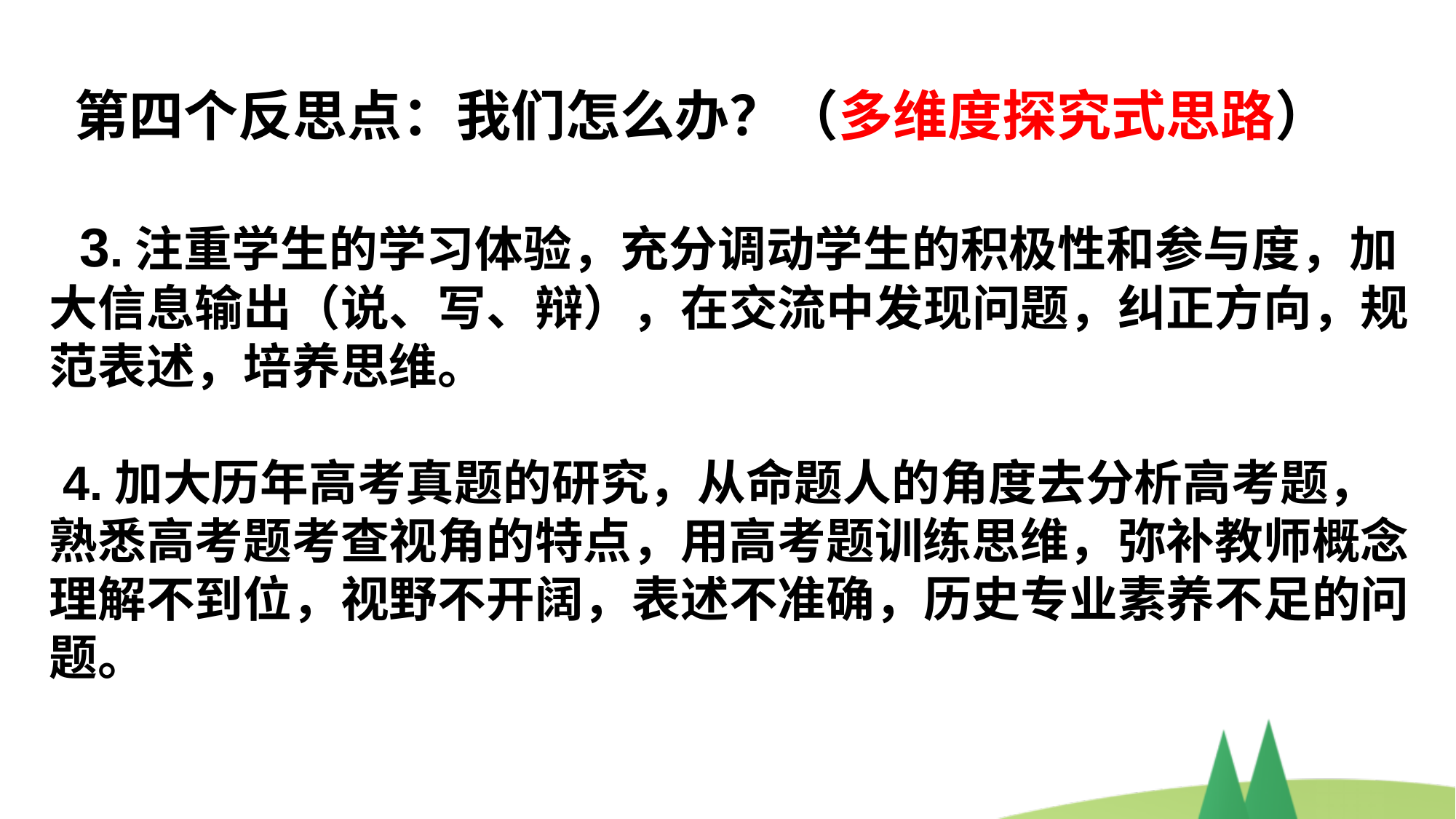

第四个反思点：我们怎么办？（多维度探究式思路）

  3.注重学生的学习体验，充分调动学生的积极性和参与度，加大信息输出（说、写、辩），在交流中发现问题，纠正方向，规范表述，培养思维。

 4.加大历年高考真题的研究，从命题人的角度去分析高考题，熟悉高考题考查视角的特点，用高考题训练思维，弥补教师概念理解不到位，视野不开阔，表述不准确，历史专业素养不足的问题。